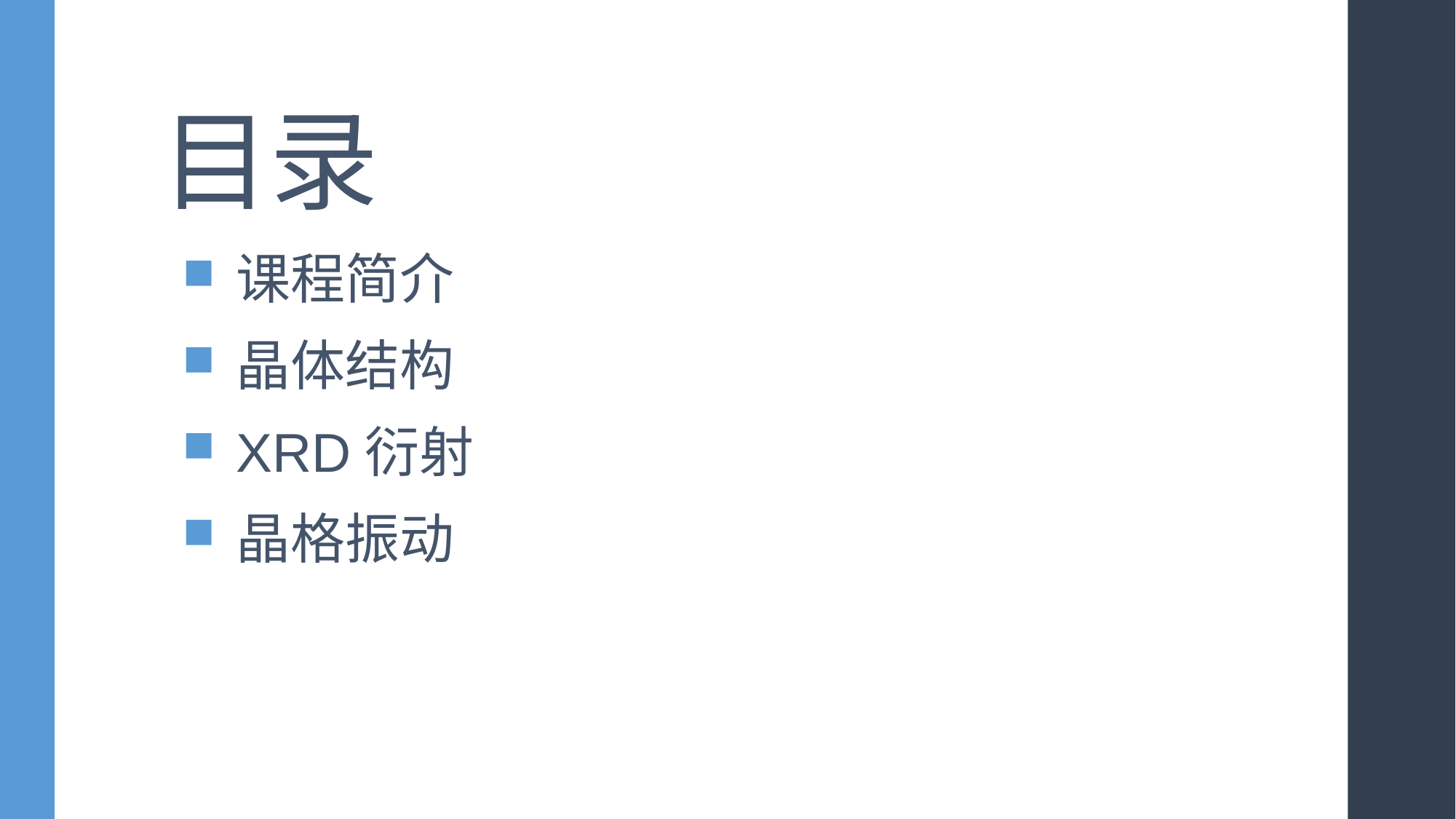

# 目录
课程简介
晶体结构
XRD衍射
晶格振动
2